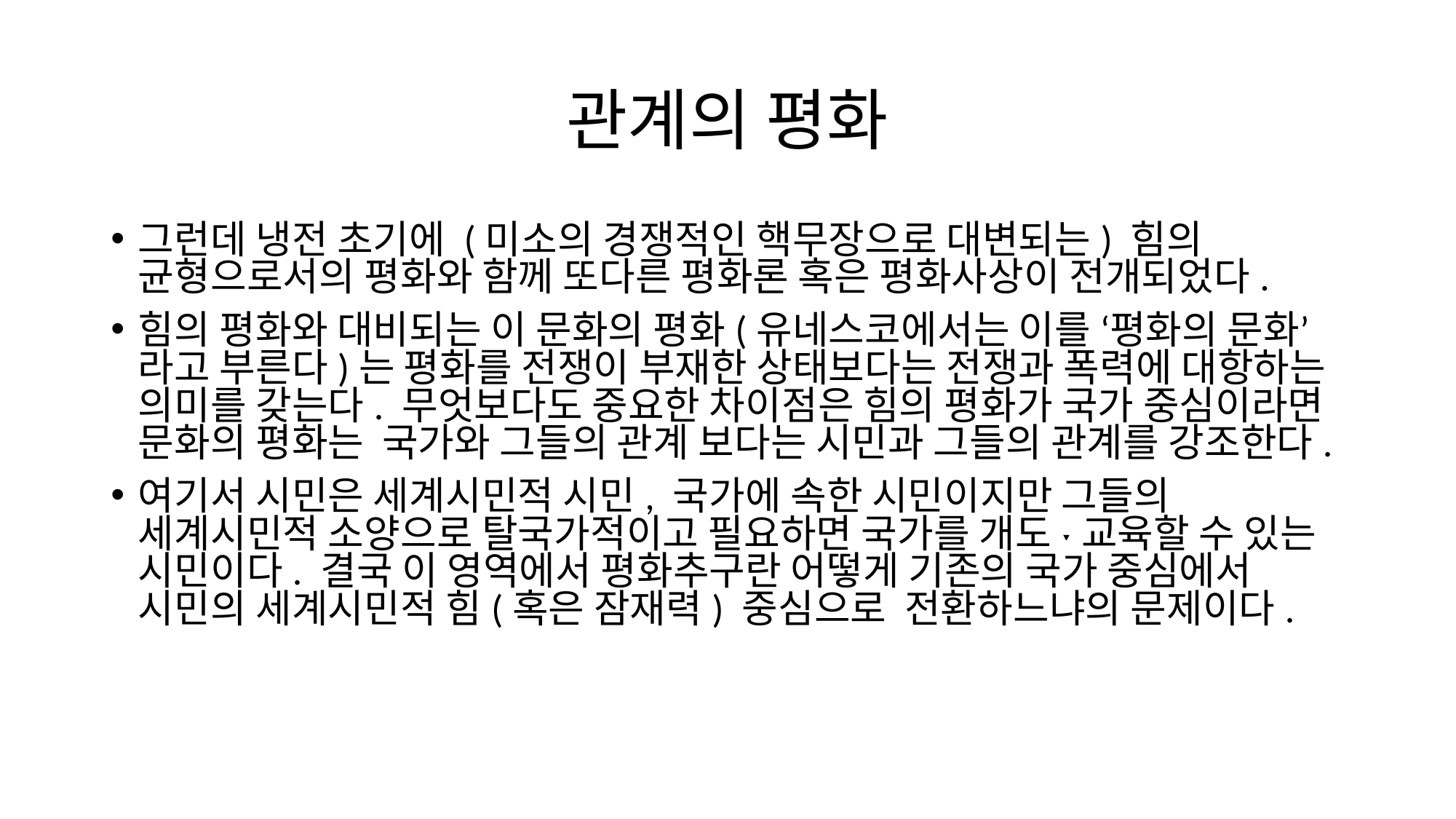

# 관계의 평화
그런데 냉전 초기에 (미소의 경쟁적인 핵무장으로 대변되는) 힘의 균형으로서의 평화와 함께 또다른 평화론 혹은 평화사상이 전개되었다.
힘의 평화와 대비되는 이 문화의 평화(유네스코에서는 이를 ‘평화의 문화’라고 부른다)는 평화를 전쟁이 부재한 상태보다는 전쟁과 폭력에 대항하는 의미를 갖는다. 무엇보다도 중요한 차이점은 힘의 평화가 국가 중심이라면 문화의 평화는  국가와 그들의 관계 보다는 시민과 그들의 관계를 강조한다.
여기서 시민은 세계시민적 시민, 국가에 속한 시민이지만 그들의 세계시민적 소양으로 탈국가적이고 필요하면 국가를 개도ˑ교육할 수 있는 시민이다. 결국 이 영역에서 평화추구란 어떻게 기존의 국가 중심에서 시민의 세계시민적 힘(혹은 잠재력) 중심으로  전환하느냐의 문제이다.